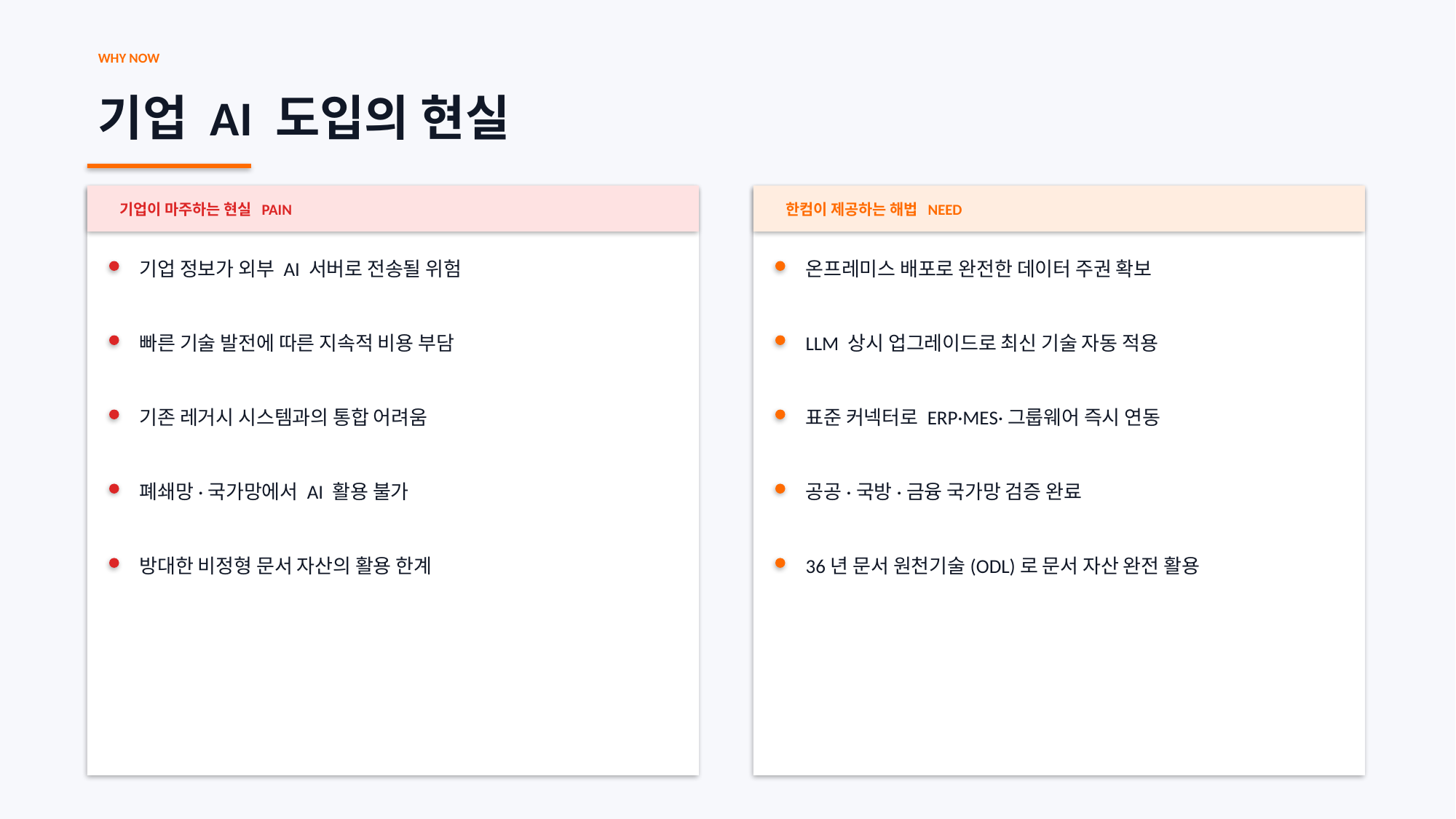

WHY NOW
기업 AI 도입의 현실

기업이 마주하는 현실  PAIN
한컴이 제공하는 해법  NEED
기업 정보가 외부 AI 서버로 전송될 위험
온프레미스 배포로 완전한 데이터 주권 확보

빠른 기술 발전에 따른 지속적 비용 부담
LLM 상시 업그레이드로 최신 기술 자동 적용

기존 레거시 시스템과의 통합 어려움
표준 커넥터로 ERP·MES·그룹웨어 즉시 연동

폐쇄망·국가망에서 AI 활용 불가
공공·국방·금융 국가망 검증 완료

방대한 비정형 문서 자산의 활용 한계
36년 문서 원천기술(ODL)로 문서 자산 완전 활용